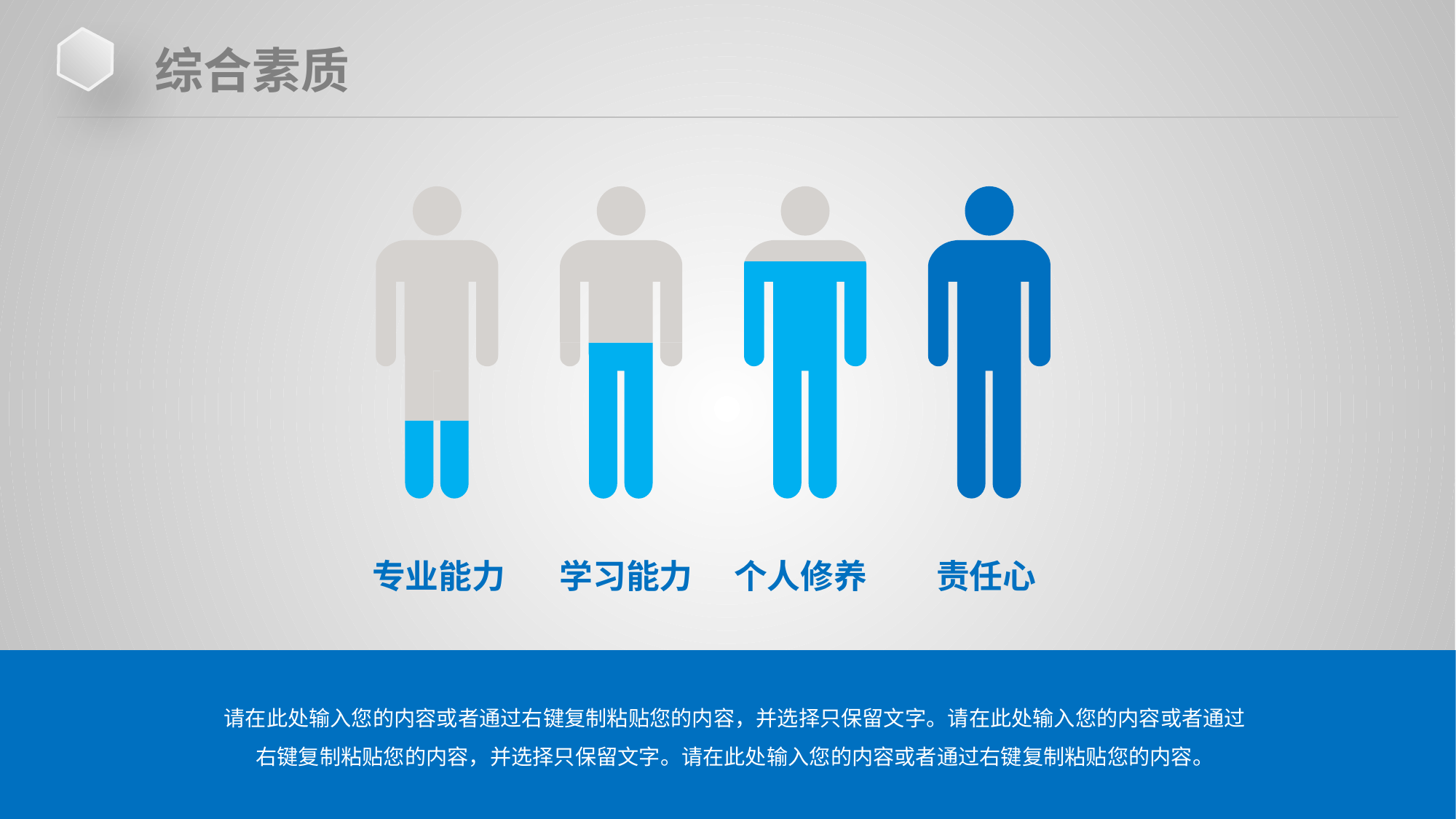

综合素质

专业能力
学习能力
个人修养
责任心

请在此处输入您的内容或者通过右键复制粘贴您的内容，并选择只保留文字。请在此处输入您的内容或者通过右键复制粘贴您的内容，并选择只保留文字。请在此处输入您的内容或者通过右键复制粘贴您的内容。